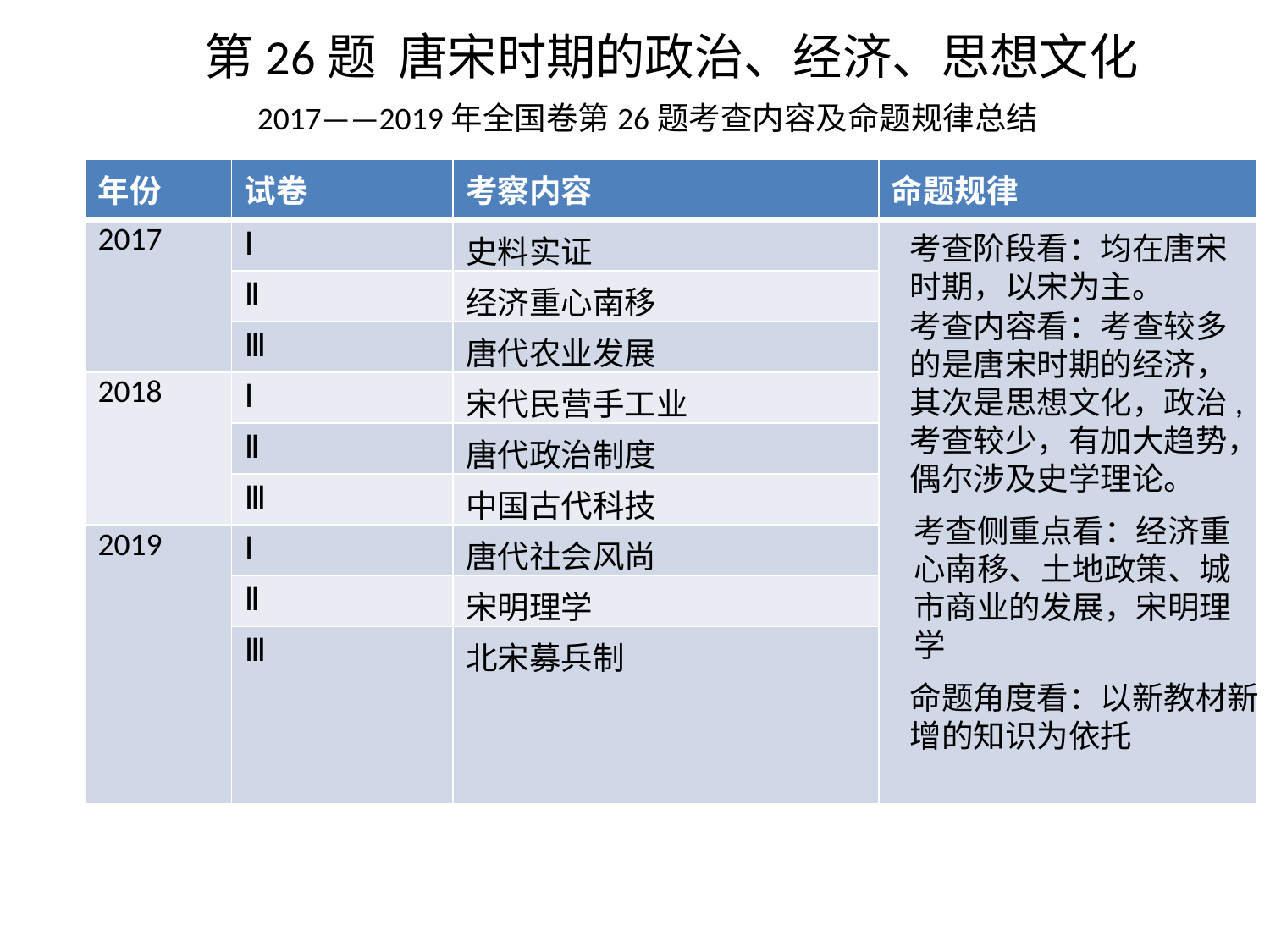

第26题  唐宋时期的政治、经济、思想文化
2017——2019年全国卷第26题考查内容及命题规律总结
| 年份 | 试卷 | 考察内容 | 命题规律 |
| --- | --- | --- | --- |
| 2017 | Ⅰ | 史料实证 |  |
|  | Ⅱ | 经济重心南移 |  |
|  | Ⅲ | 唐代农业发展 |  |
| 2018 | Ⅰ | 宋代民营手工业 |  |
|  | Ⅱ | 唐代政治制度 |  |
|  | Ⅲ | 中国古代科技 |  |
| 2019 | Ⅰ | 唐代社会风尚 |  |
|  | Ⅱ | 宋明理学 |  |
|  | Ⅲ | 北宋募兵制 |  |
考查阶段看：均在唐宋
时期，以宋为主。
考查内容看：考查较多
的是唐宋时期的经济，其次是思想文化，政治,考查较少，有加大趋势，偶尔涉及史学理论。
考查侧重点看：经济重心南移、土地政策、城市商业的发展，宋明理学
命题角度看：以新教材新
增的知识为依托